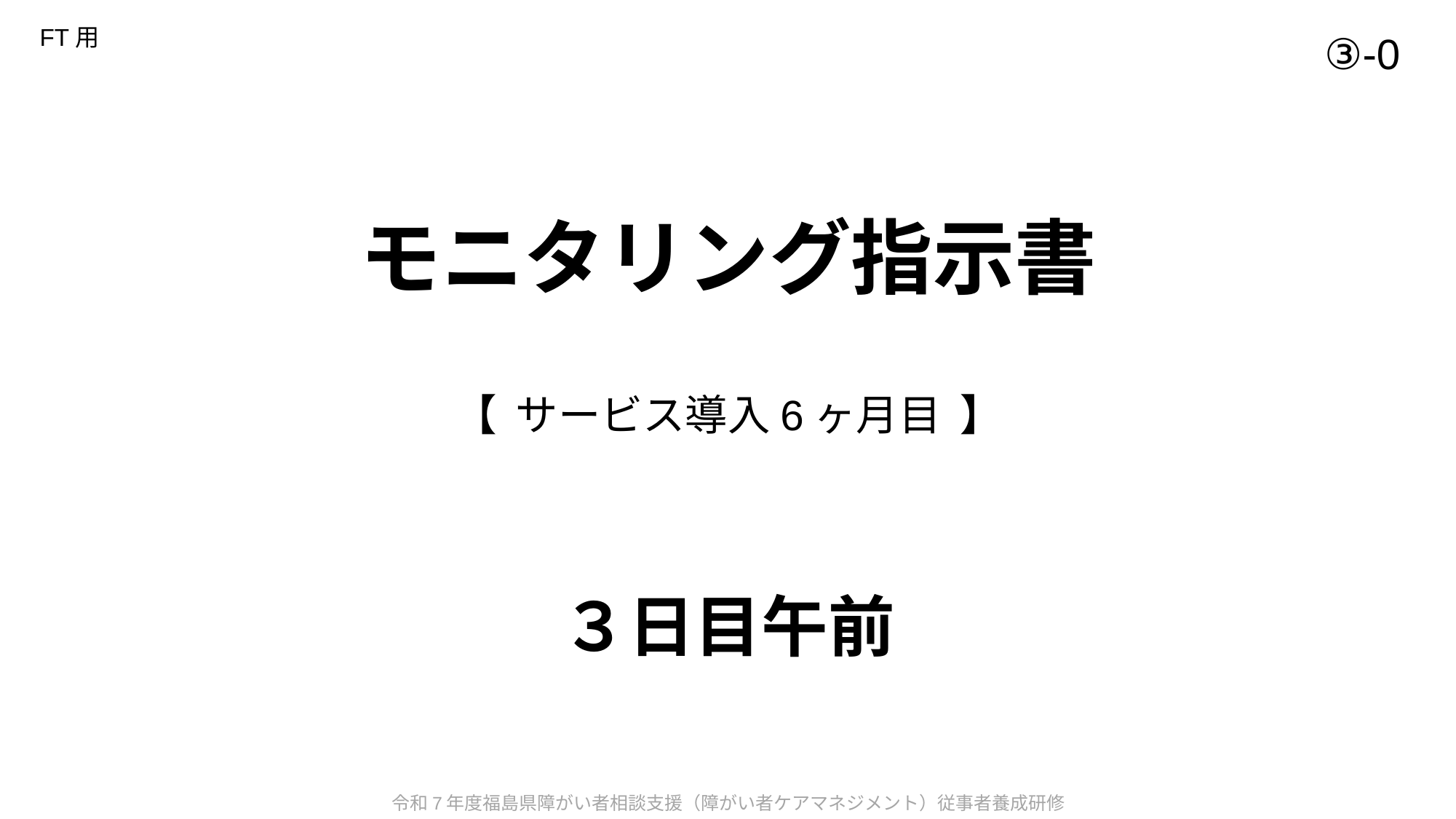

③-0
FT用
# モニタリング指示書 【  サービス導入6ヶ月目  】
３日目午前

令和7年度福島県障がい者相談支援（障がい者ケアマネジメント）従事者養成研修